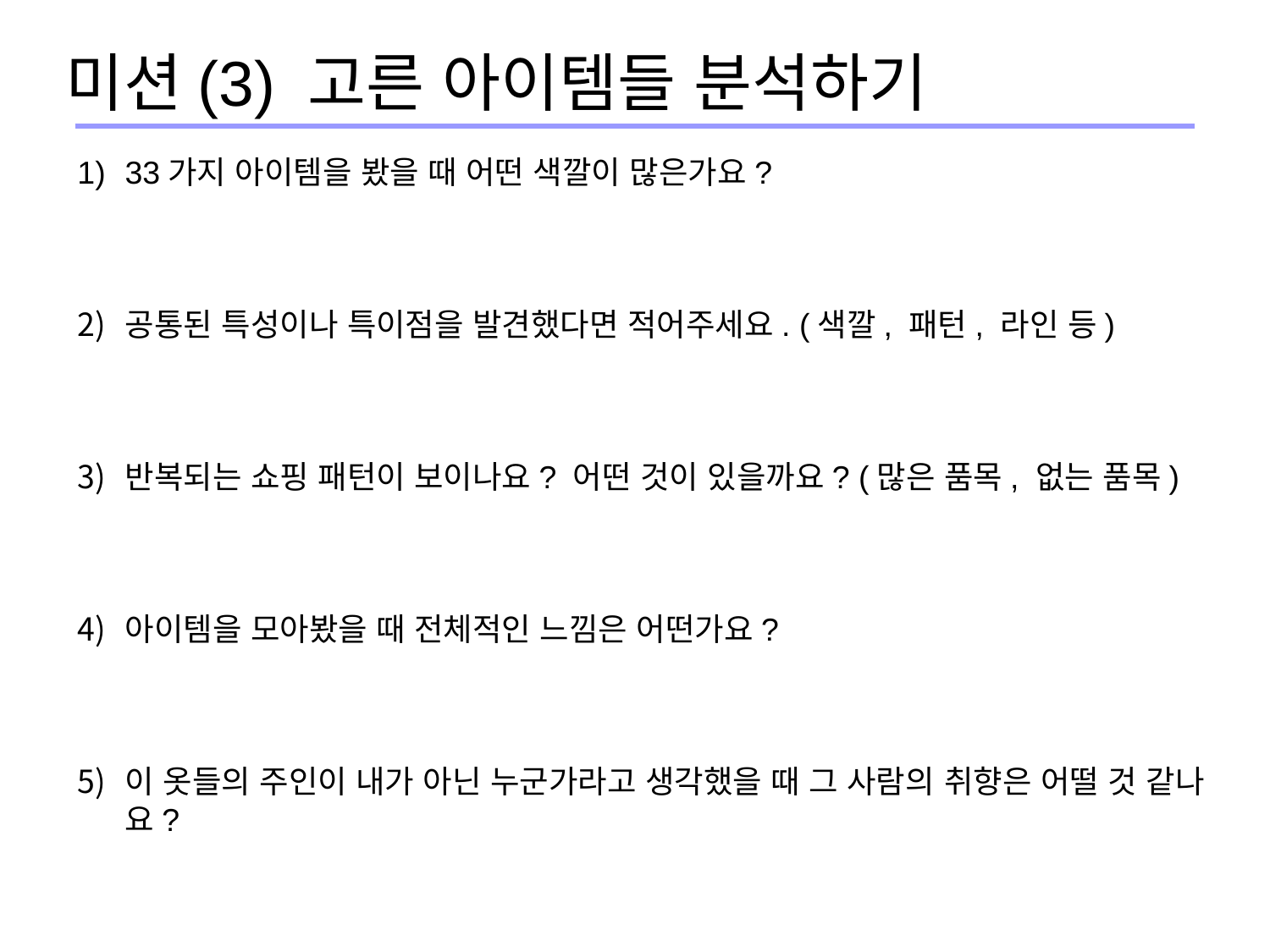

미션(3) 고른 아이템들 분석하기
33가지 아이템을 봤을 때 어떤 색깔이 많은가요?

공통된 특성이나 특이점을 발견했다면 적어주세요. (색깔, 패턴, 라인 등)

반복되는 쇼핑 패턴이 보이나요? 어떤 것이 있을까요? (많은 품목, 없는 품목)

아이템을 모아봤을 때 전체적인 느낌은 어떤가요?

이 옷들의 주인이 내가 아닌 누군가라고 생각했을 때 그 사람의 취향은 어떨 것 같나요?